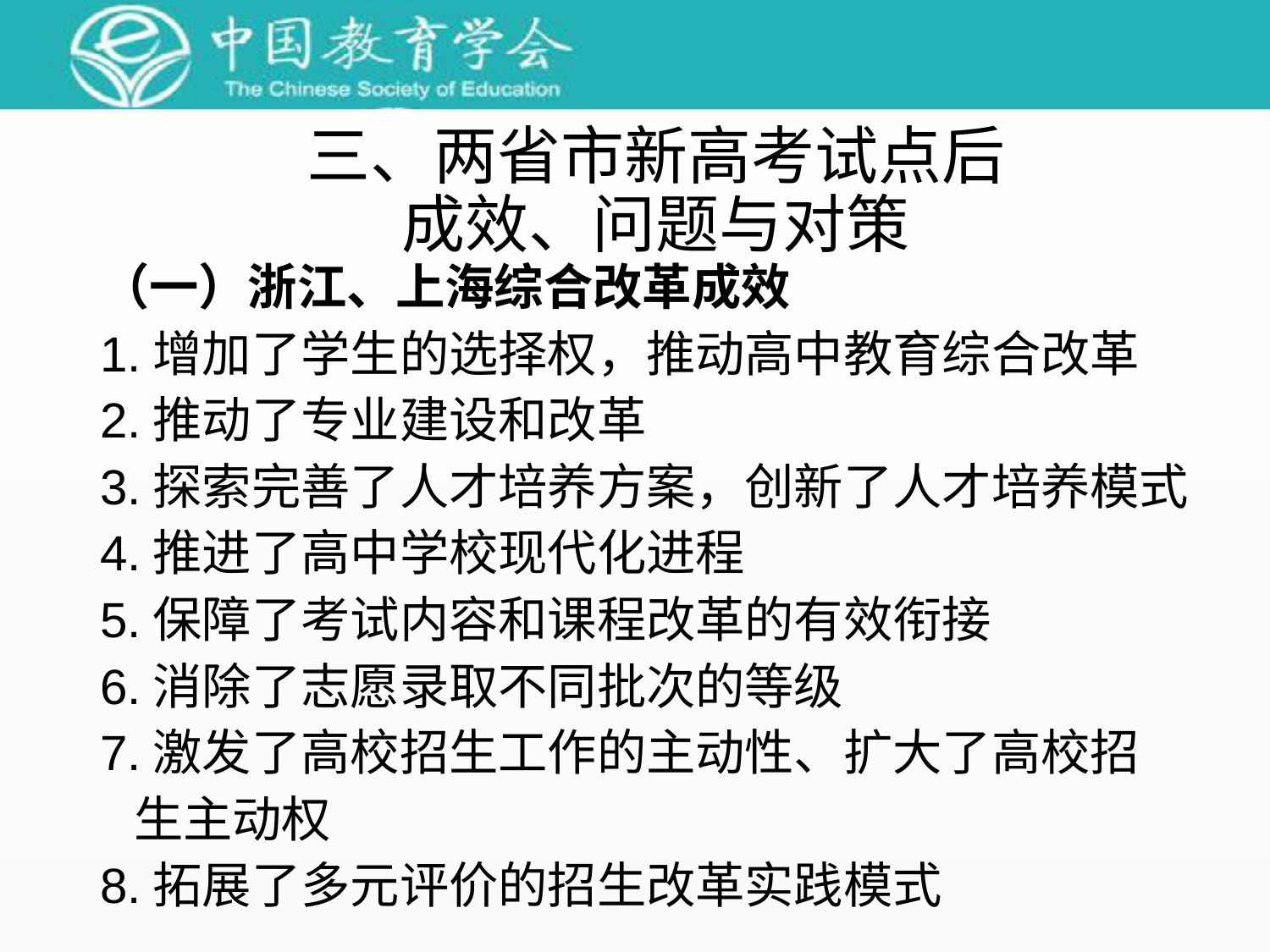

# 三、两省市新高考试点后 成效、问题与对策
（一）浙江、上海综合改革成效
1.增加了学生的选择权，推动高中教育综合改革
2.推动了专业建设和改革
3.探索完善了人才培养方案，创新了人才培养模式
4.推进了高中学校现代化进程
5.保障了考试内容和课程改革的有效衔接
6.消除了志愿录取不同批次的等级
7.激发了高校招生工作的主动性、扩大了高校招
  生主动权
8.拓展了多元评价的招生改革实践模式